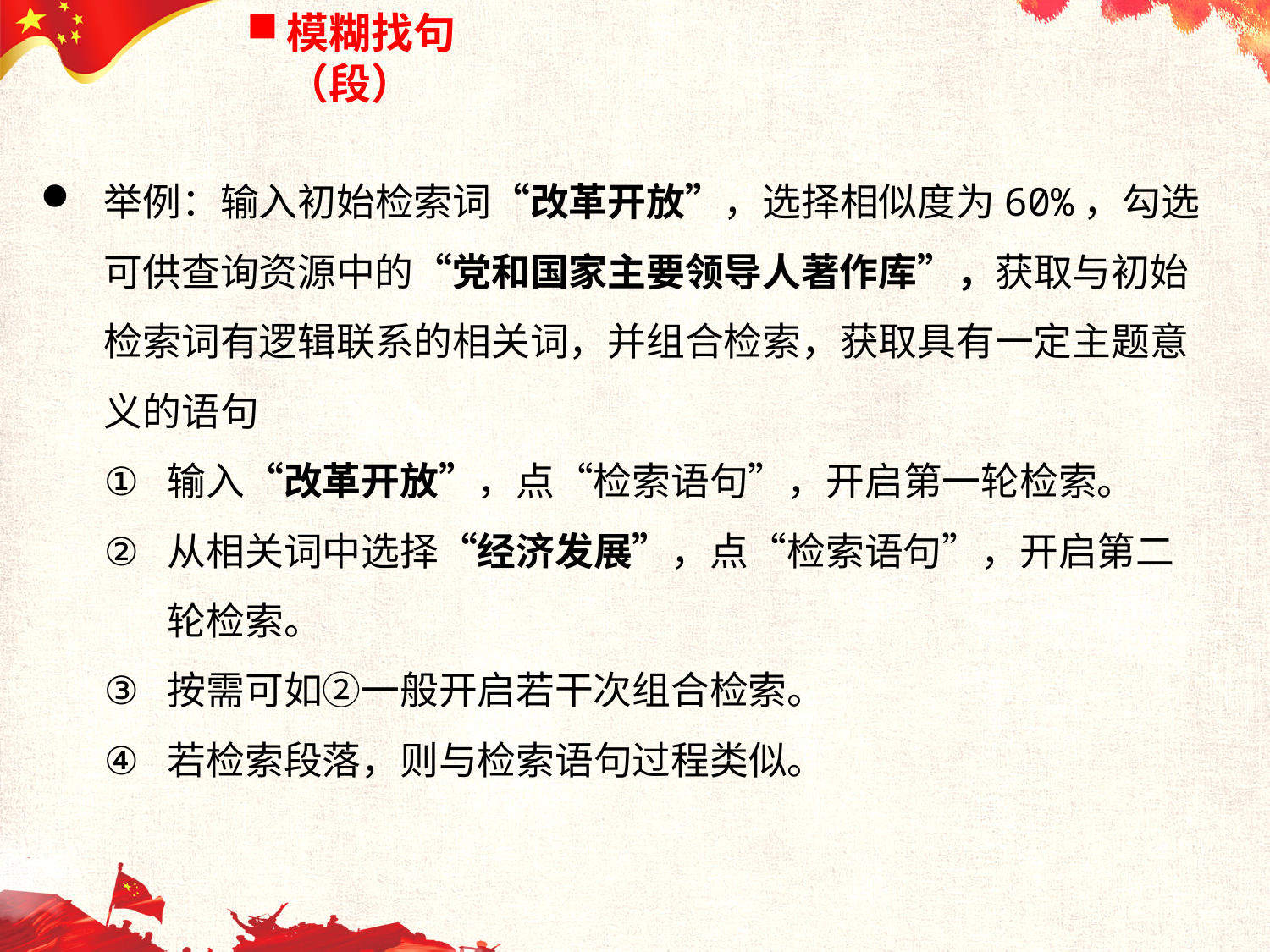

模糊找句（段）
举例：输入初始检索词“改革开放”，选择相似度为60%，勾选可供查询资源中的“党和国家主要领导人著作库”，获取与初始检索词有逻辑联系的相关词，并组合检索，获取具有一定主题意义的语句
输入“改革开放”，点“检索语句”，开启第一轮检索。
从相关词中选择“经济发展”，点“检索语句”，开启第二轮检索。
按需可如②一般开启若干次组合检索。
若检索段落，则与检索语句过程类似。